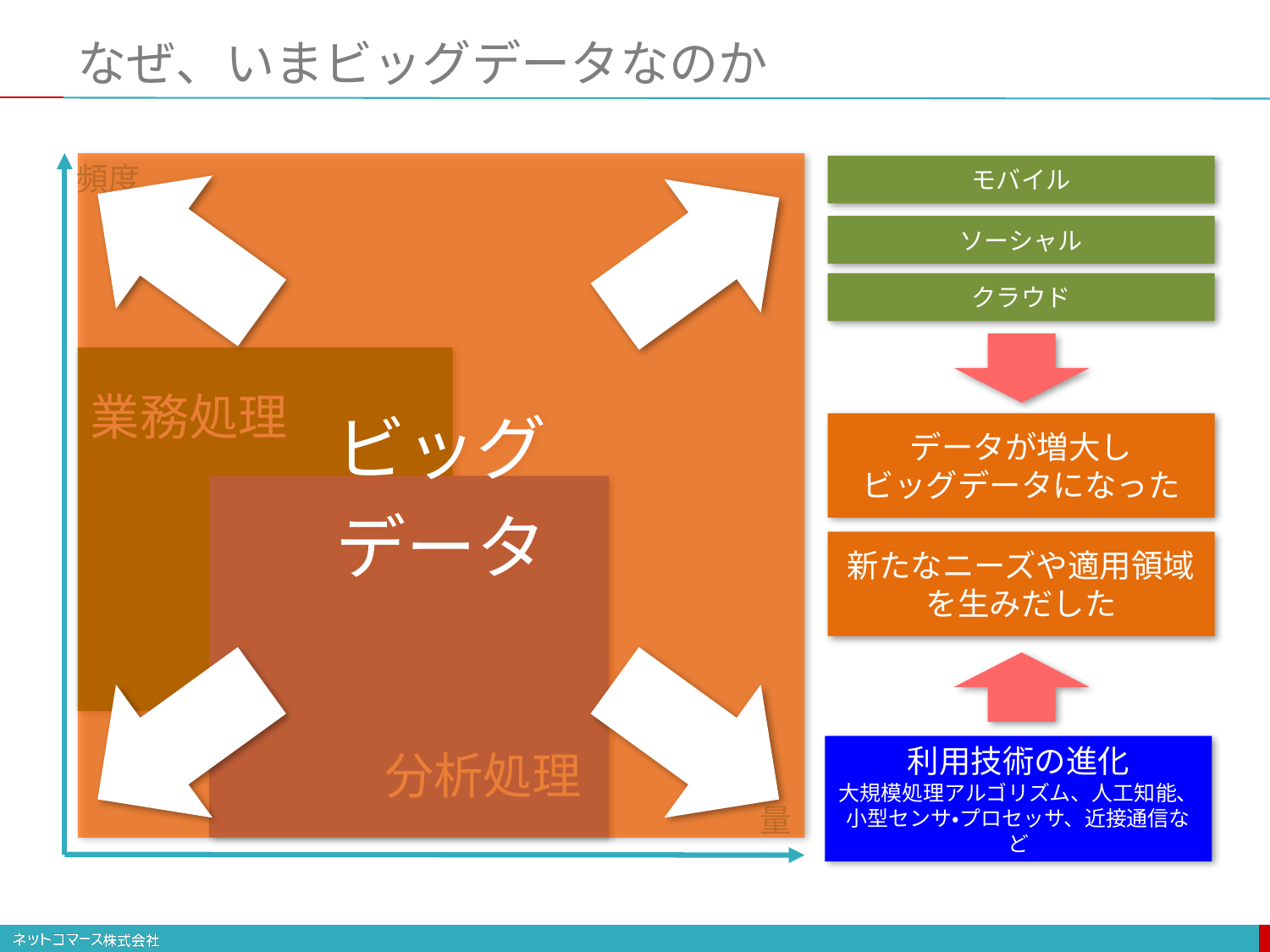

# なぜ、いまビッグデータなのか
ビッグ
データ

頻度
モバイル
ソーシャル
クラウド

データが増大し
ビッグデータになった
新たなニーズや適用領域
を生みだした

利用技術の進化
大規模処理アルゴリズム、人工知能、
小型センサ・プロセッサ、近接通信など
業務処理

　　　分析処理
量